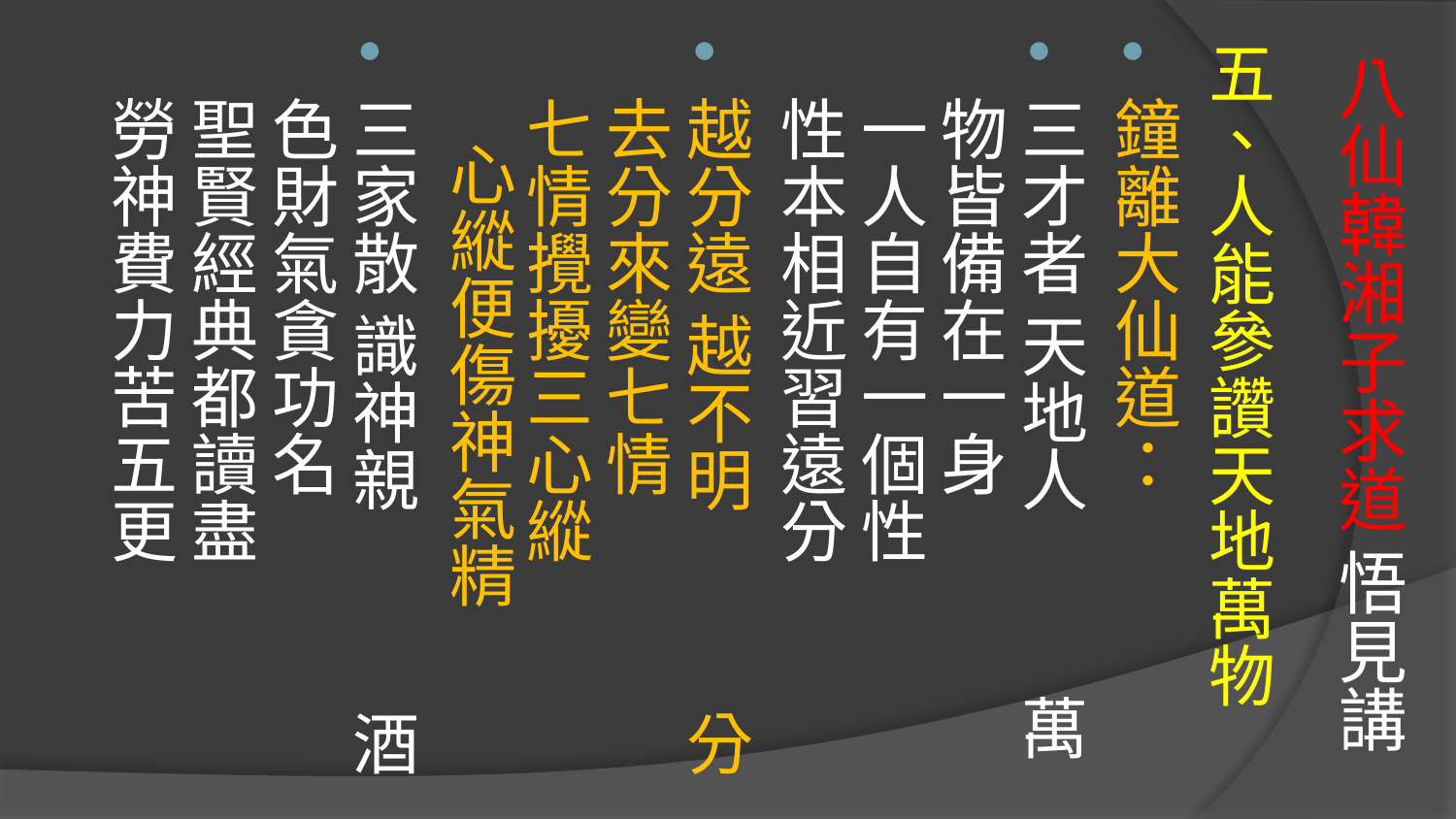

五、人能參讚天地萬物
鐘離大仙道：
三才者 天地人            萬物皆備在一身 
一人自有一個性              性本相近習遠分
越分遠 越不明             分去分來變七情
七情攪擾三心縱                  心縱便傷神氣精
三家散 識神親             酒色財氣貪功名
聖賢經典都讀盡            勞神費力苦五更

# 八仙韓湘子求道 悟見講